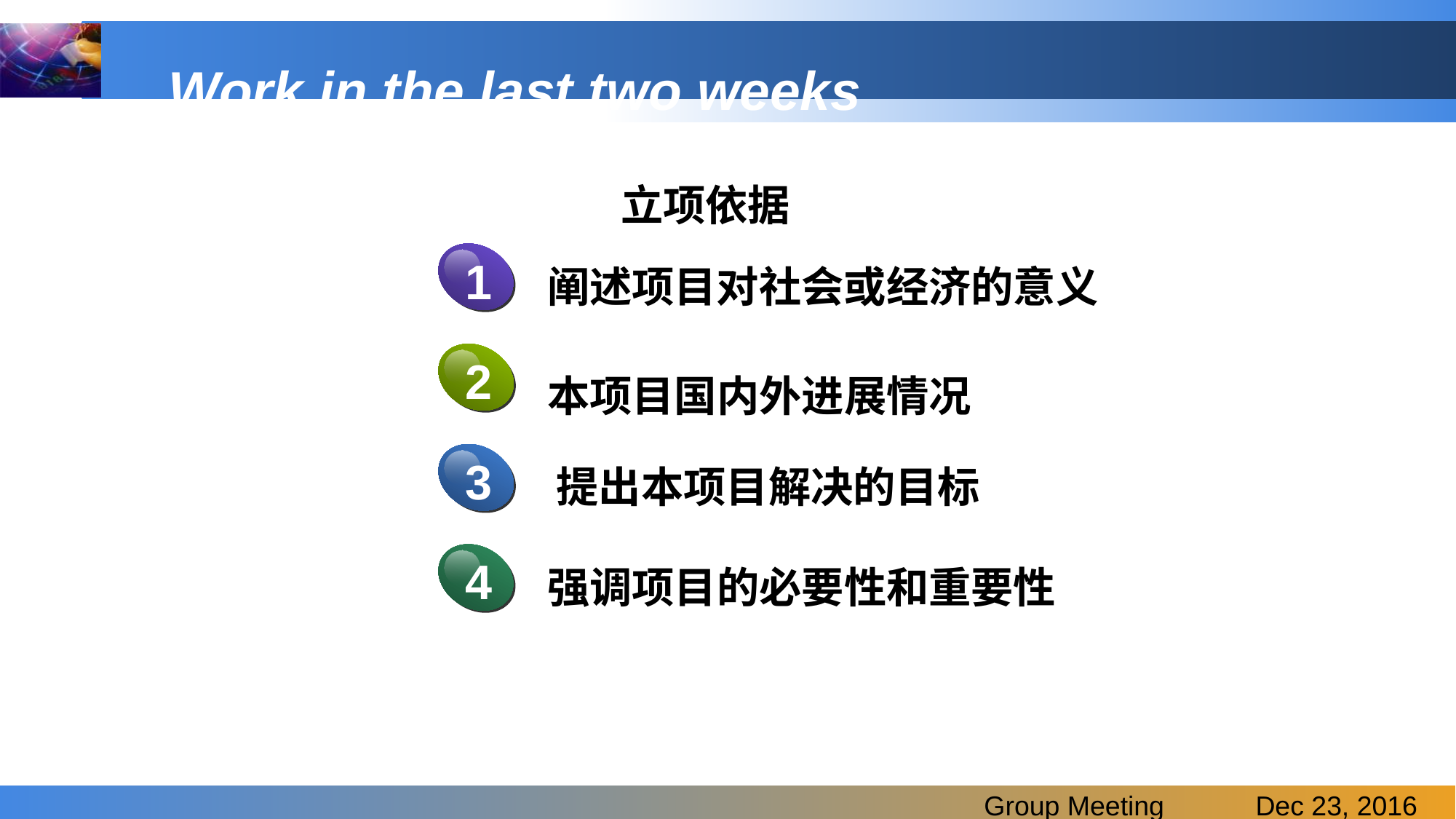

# Work in the last two weeks
立项依据
1

阐述项目对社会或经济的意义
2

本项目国内外进展情况
3

提出本项目解决的目标
4

强调项目的必要性和重要性